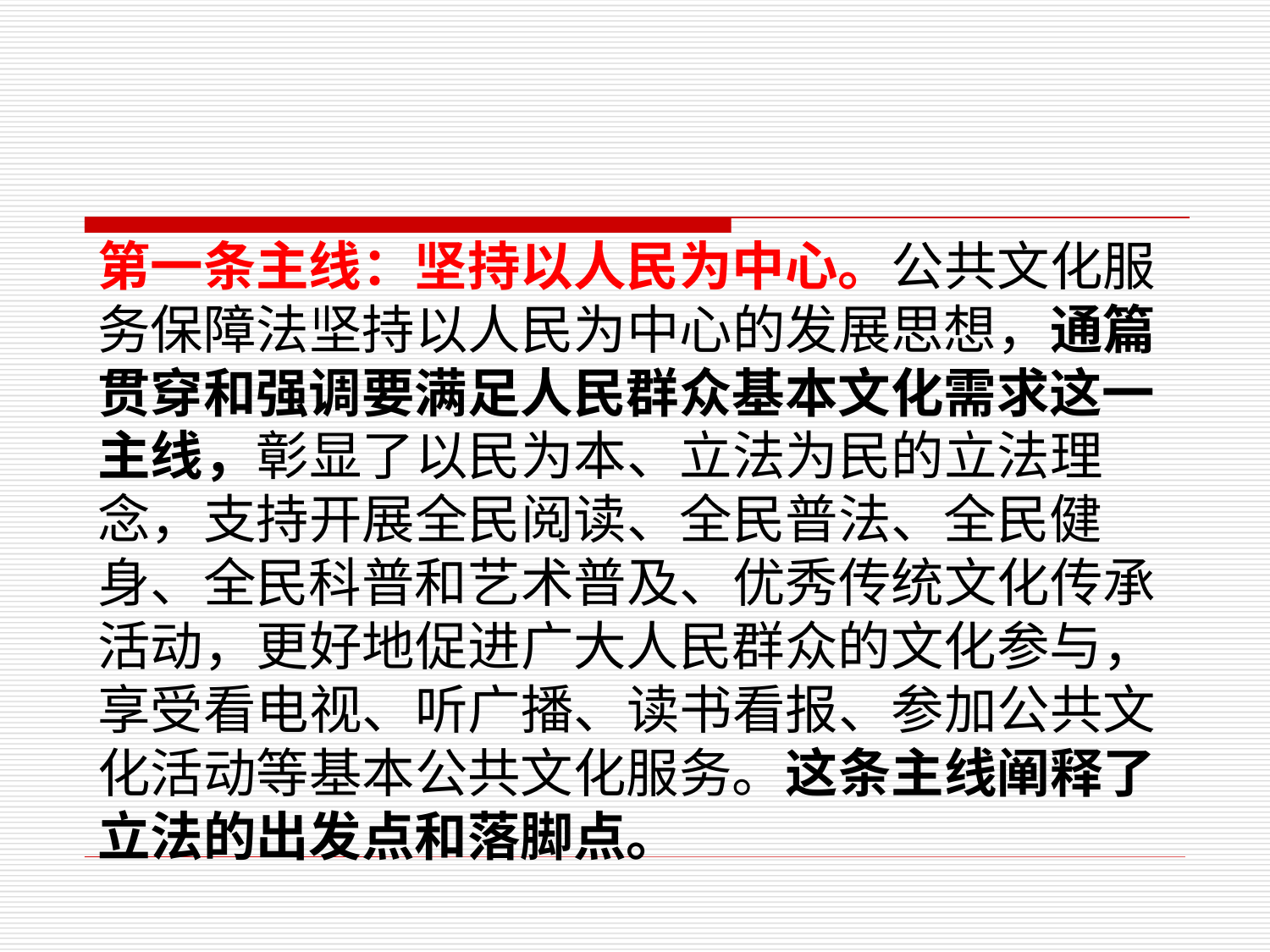

第一条主线：坚持以人民为中心。公共文化服务保障法坚持以人民为中心的发展思想，通篇贯穿和强调要满足人民群众基本文化需求这一主线，彰显了以民为本、立法为民的立法理念，支持开展全民阅读、全民普法、全民健身、全民科普和艺术普及、优秀传统文化传承活动，更好地促进广大人民群众的文化参与，享受看电视、听广播、读书看报、参加公共文化活动等基本公共文化服务。这条主线阐释了立法的出发点和落脚点。